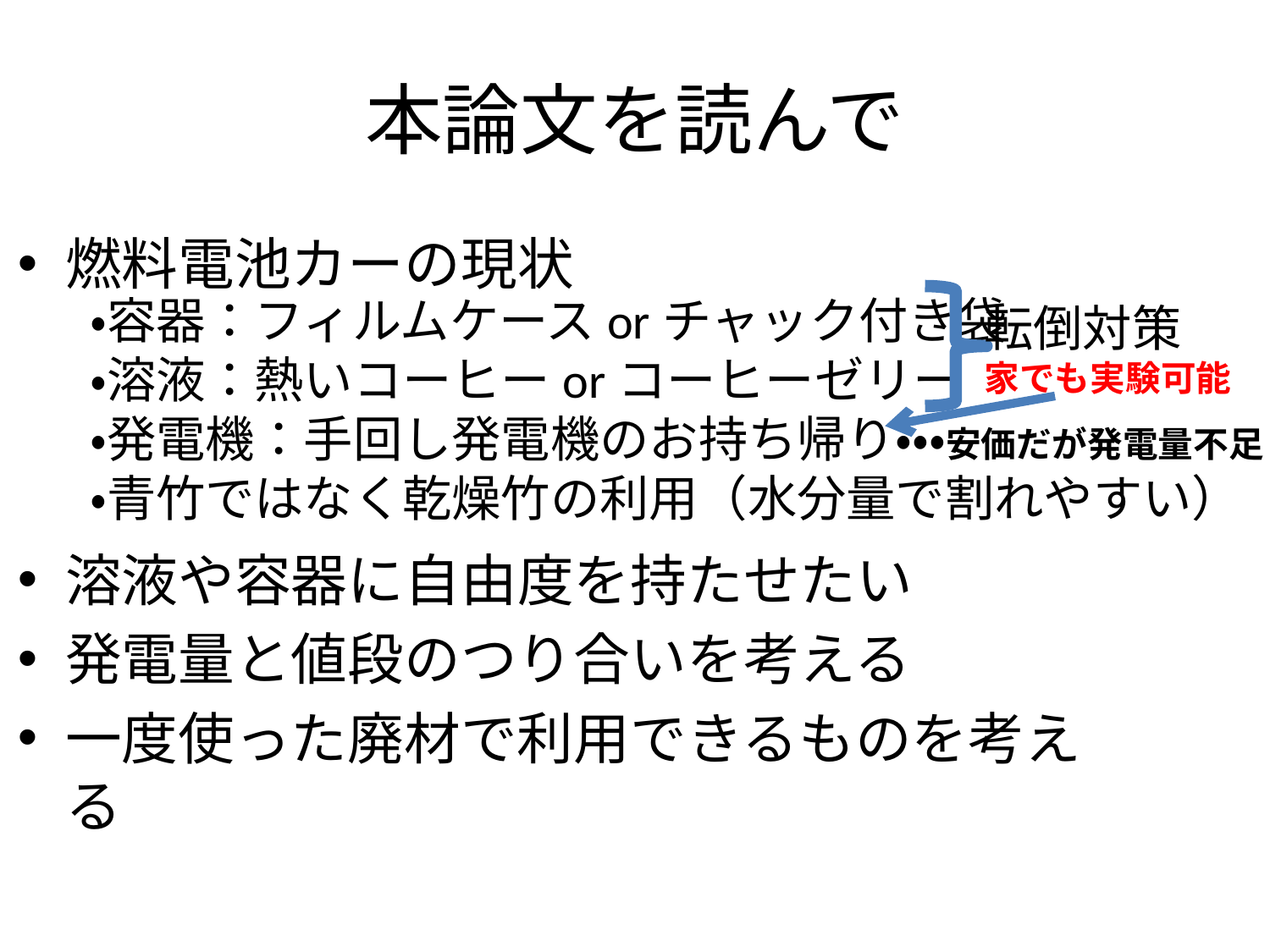

# 本論文を読んで
燃料電池カーの現状

溶液や容器に自由度を持たせたい
発電量と値段のつり合いを考える
一度使った廃材で利用できるものを考える
・容器：フィルムケースorチャック付き袋
・溶液：熱いコーヒーorコーヒーゼリー
・発電機：手回し発電機のお持ち帰り・・・安価だが発電量不足
・青竹ではなく乾燥竹の利用（水分量で割れやすい）

転倒対策
家でも実験可能